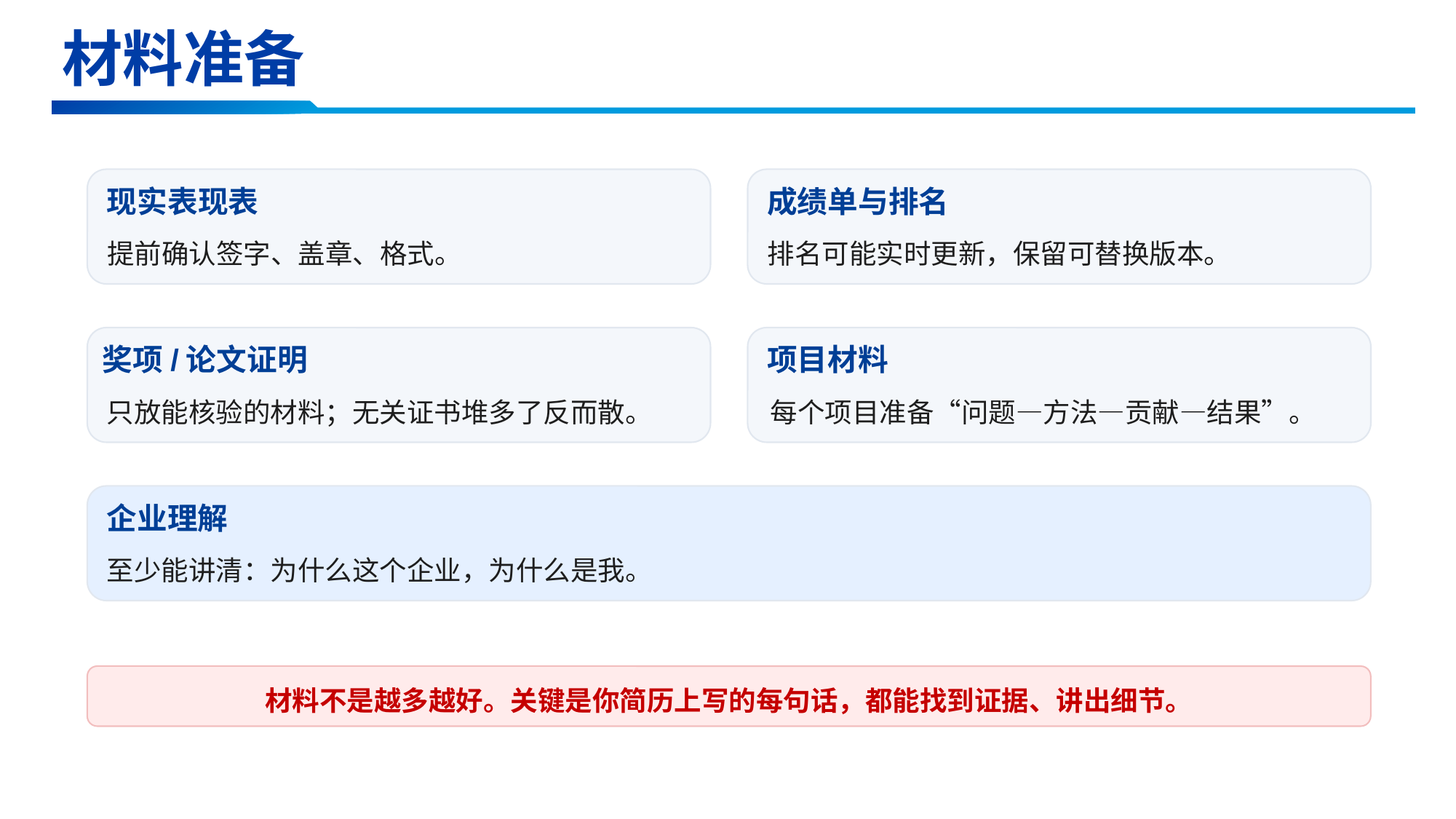

材料准备
5

现实表现表
成绩单与排名
提前确认签字、盖章、格式。
排名可能实时更新，保留可替换版本。

奖项/论文证明
项目材料
只放能核验的材料；无关证书堆多了反而散。
每个项目准备“问题—方法—贡献—结果”。

企业理解
至少能讲清：为什么这个企业，为什么是我。

材料不是越多越好。关键是你简历上写的每句话，都能找到证据、讲出细节。